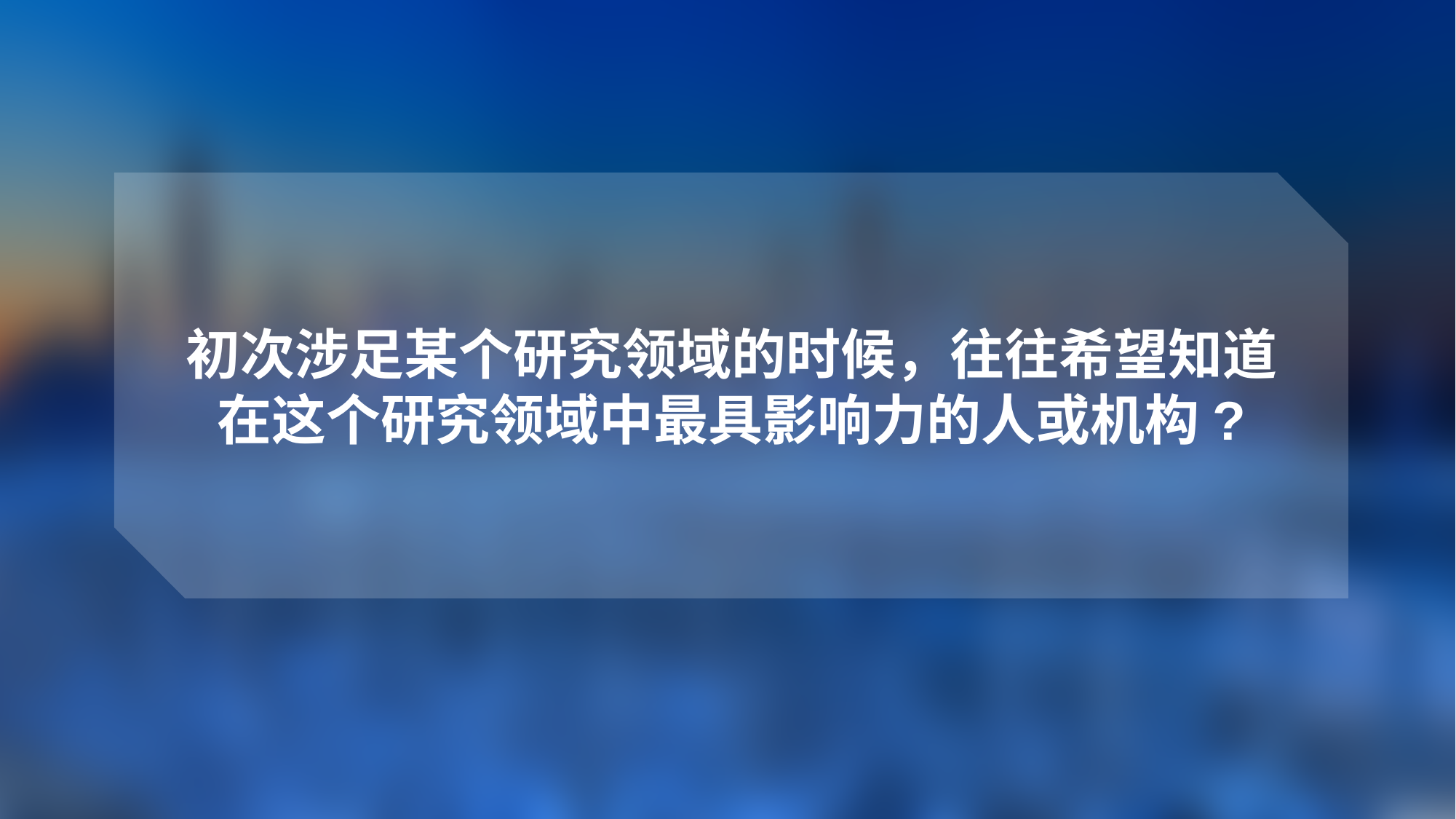

初次涉足某个研究领域的时候，往往希望知道在这个研究领域中最具影响力的人或机构?